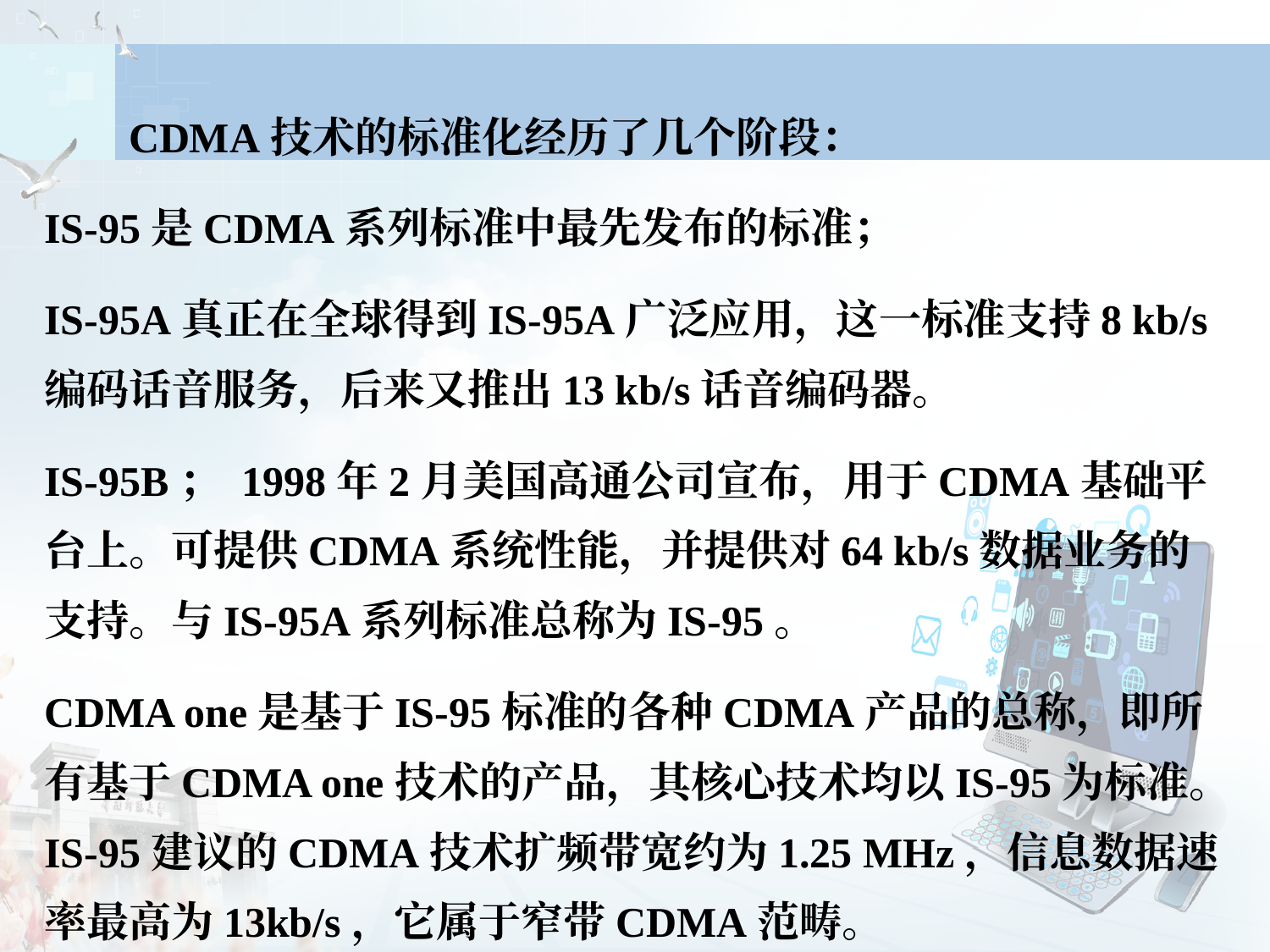

CDMA技术的标准化经历了几个阶段：
IS-95是CDMA系列标准中最先发布的标准；
IS-95A真正在全球得到IS-95A广泛应用，这一标准支持8 kb/s编码话音服务，后来又推出13 kb/s话音编码器。
IS-95B； 1998年2月美国高通公司宣布，用于CDMA基础平台上。可提供CDMA系统性能，并提供对64 kb/s数据业务的支持。与IS-95A系列标准总称为IS-95。
CDMA one是基于IS-95标准的各种CDMA产品的总称，即所有基于CDMA one技术的产品，其核心技术均以IS-95为标准。IS-95建议的CDMA技术扩频带宽约为1.25 MHz，信息数据速率最高为13kb/s，它属于窄带CDMA范畴。